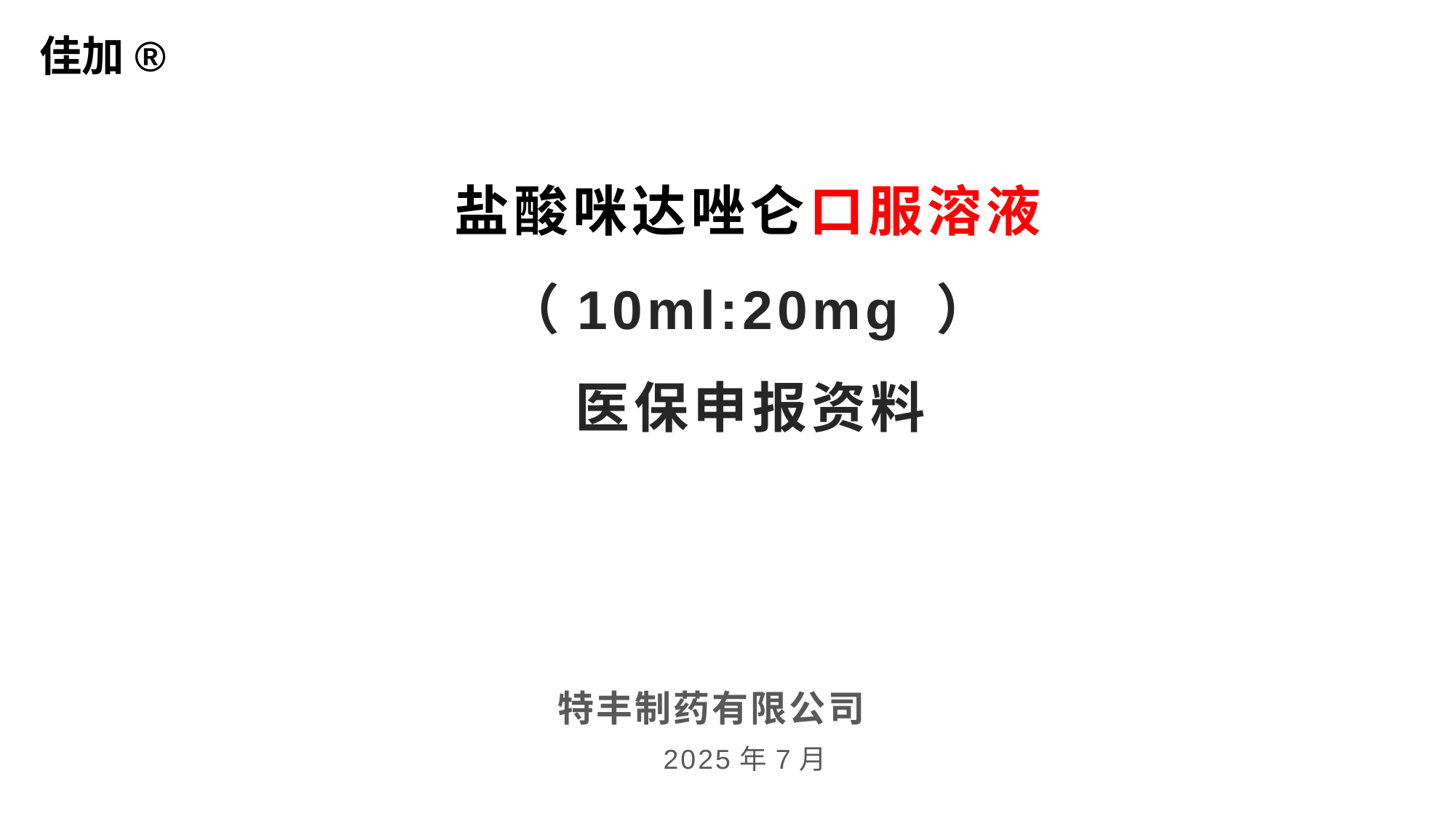

佳加®
# 盐酸咪达唑仑口服溶液（10ml:20mg ） 医保申报资料
      特丰制药有限公司
2025年7月